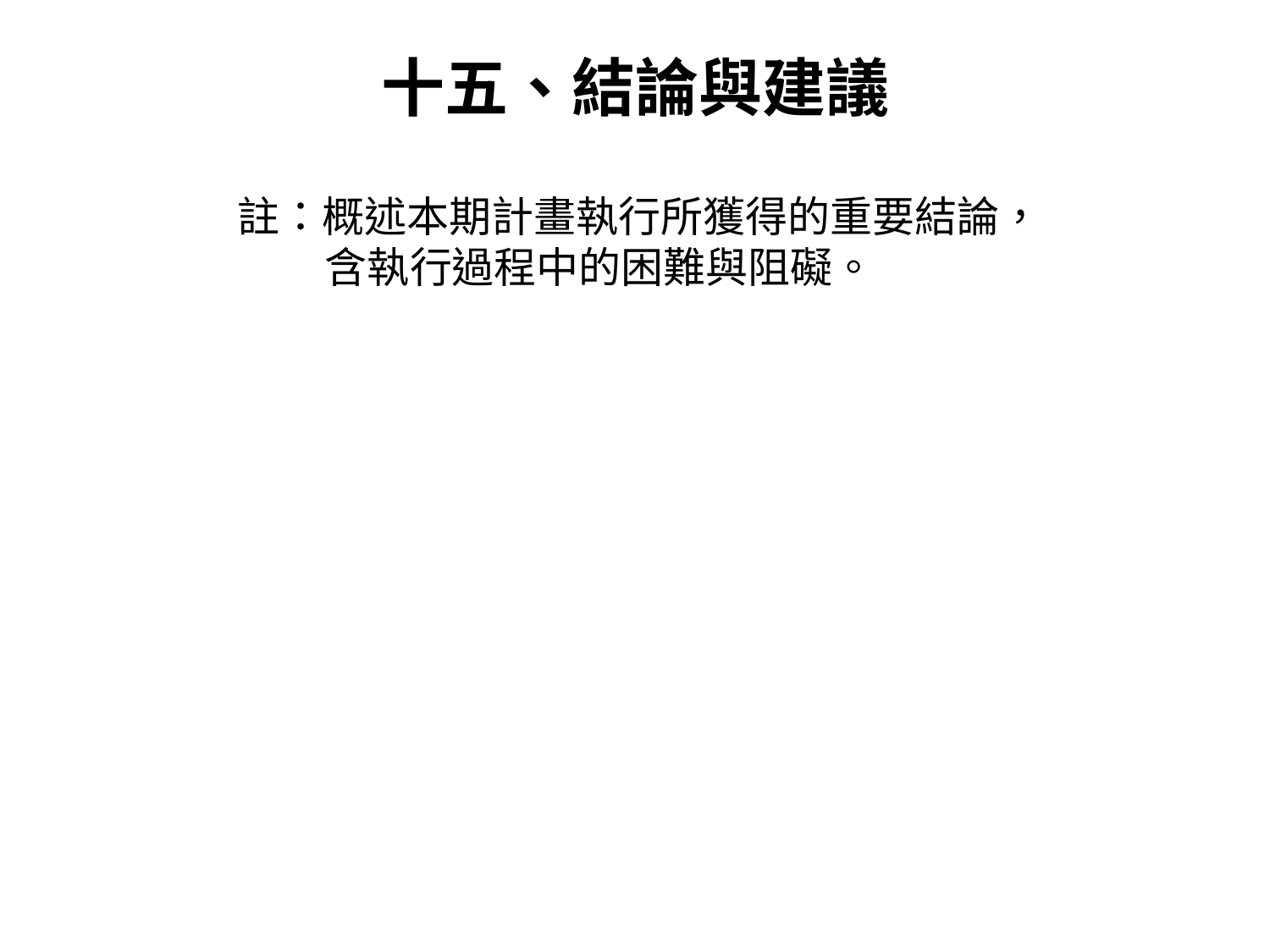

十五、結論與建議
註：概述本期計畫執行所獲得的重要結論，含執行過程中的困難與阻礙。